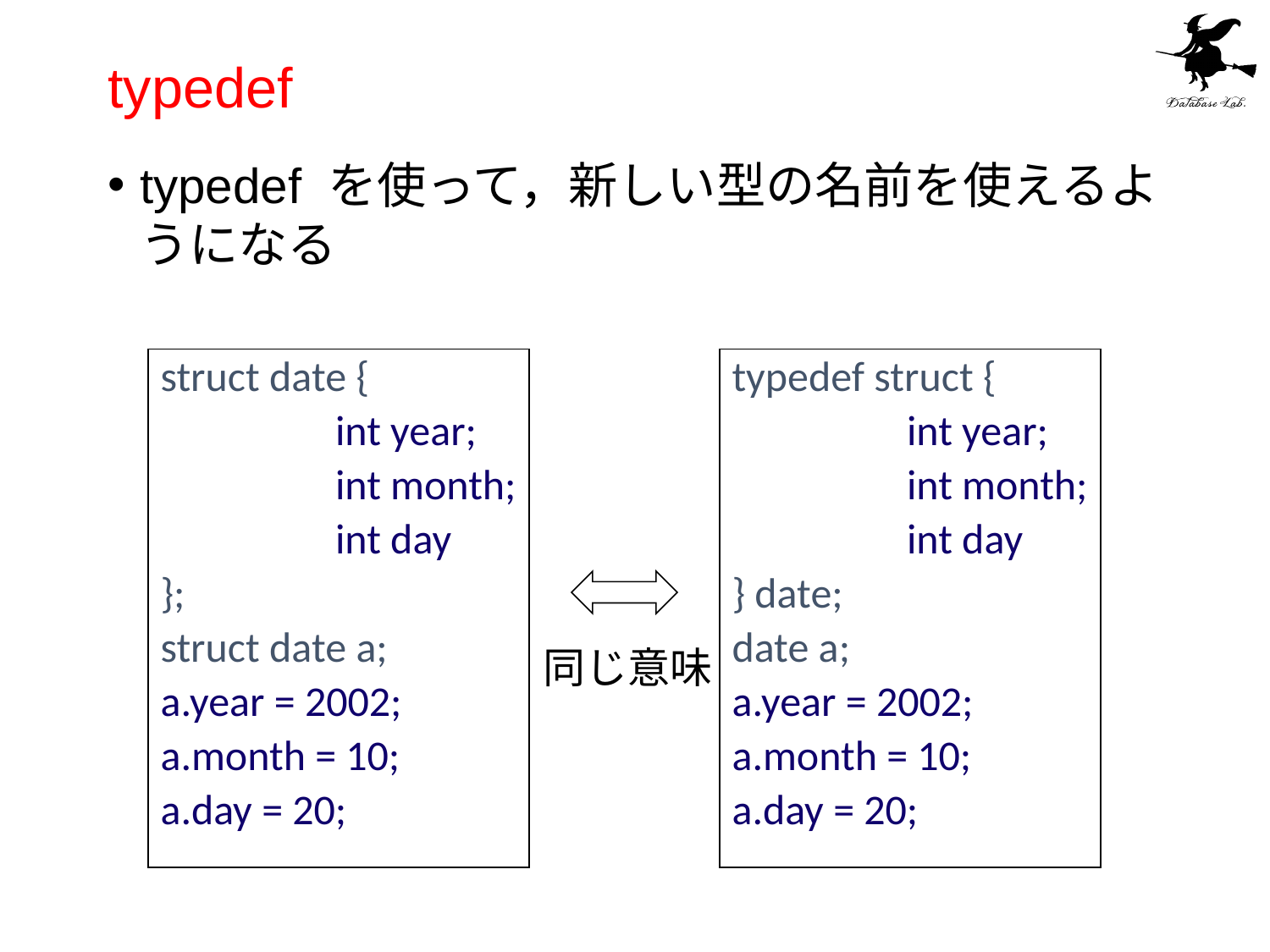

# typedef
typedef を使って，新しい型の名前を使えるようになる
struct date {
		int year;
		int month;
		int day
};
struct date a;
a.year = 2002;
a.month = 10;
a.day = 20;
typedef struct {
		int year;
		int month;
		int day
} date;
date a;
a.year = 2002;
a.month = 10;
a.day = 20;

同じ意味